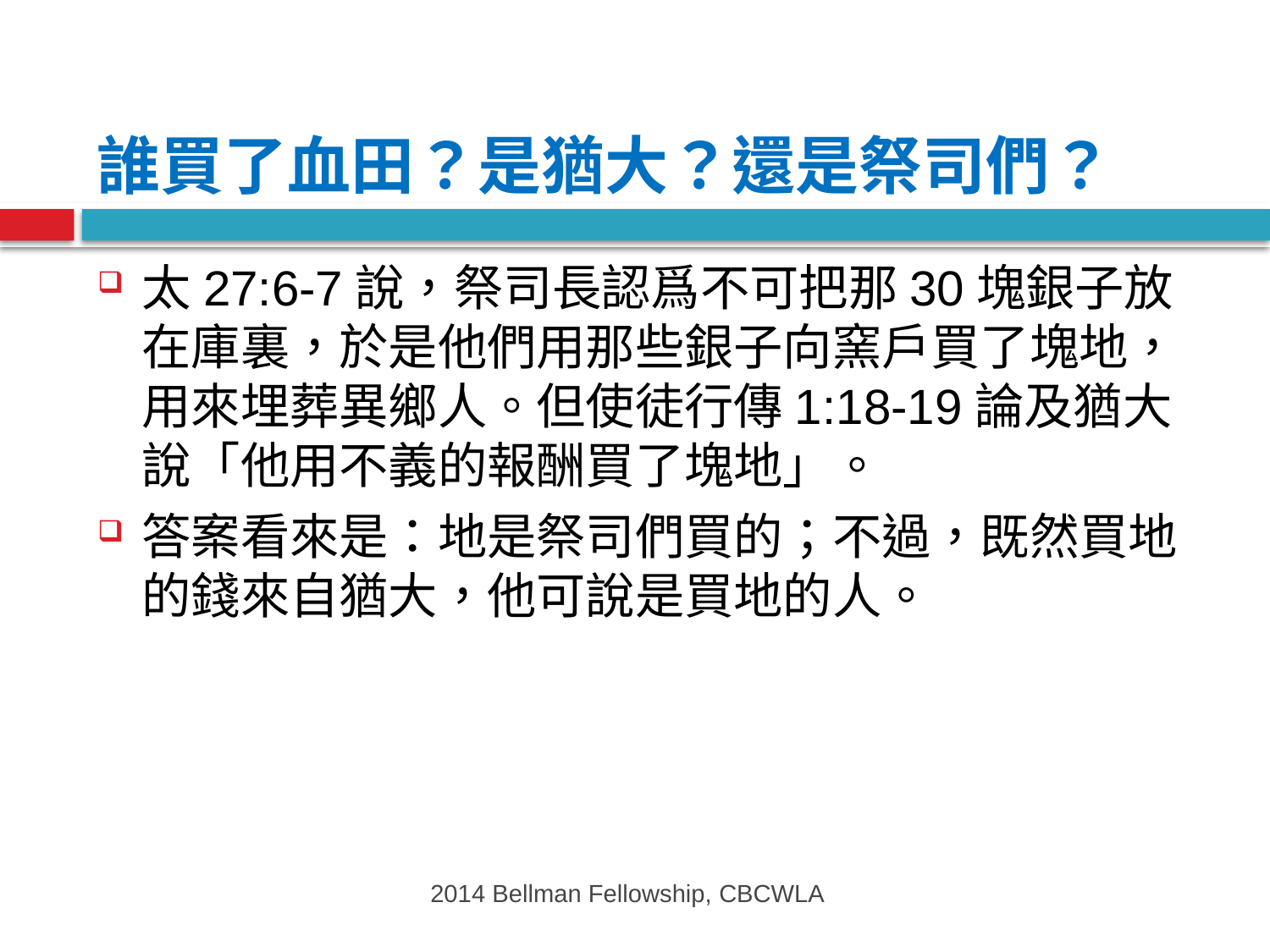

# 誰買了血田？是猶大？還是祭司們？
太27:6-7說，祭司長認爲不可把那30塊銀子放在庫裏，於是他們用那些銀子向窯戶買了塊地，用來埋葬異鄉人。但使徒行傳1:18-19論及猶大說「他用不義的報酬買了塊地」。
答案看來是：地是祭司們買的；不過，既然買地的錢來自猶大，他可說是買地的人。
2014 Bellman Fellowship, CBCWLA